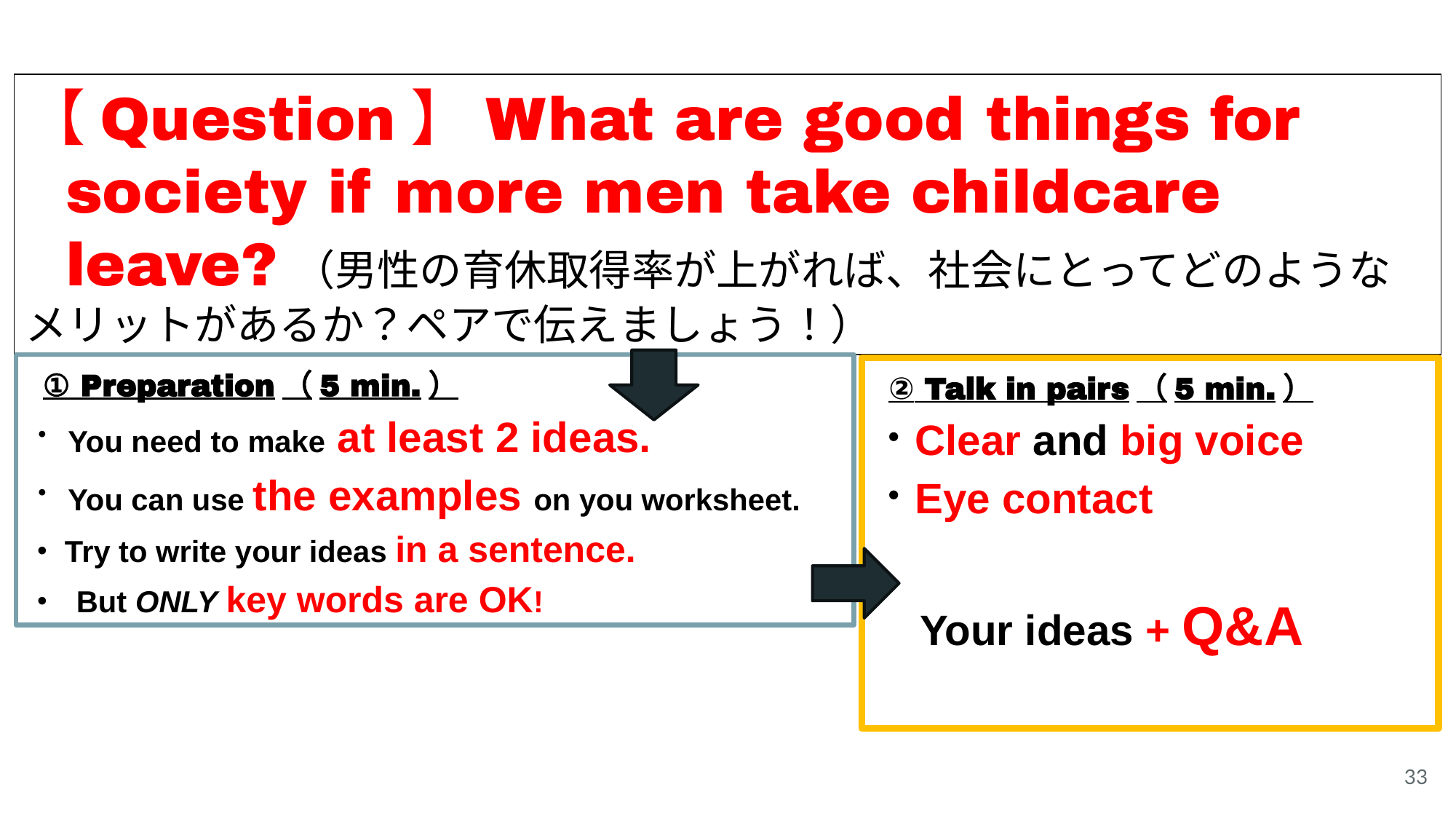

【Question】What are good things for
  society if more men take childcare
  leave?（男性の育休取得率が上がれば、社会にとってどのようなメリットがあるか？ペアで伝えましょう！）

① Preparation（5 min.）
You need to make at least 2 ideas.
You can use the examples on you worksheet.
・Try to write your ideas in a sentence.
・ But ONLY key words are OK!
② Talk in pairs（5 min.）
Clear and big voice
Eye contact

    Your ideas + Q&A

33